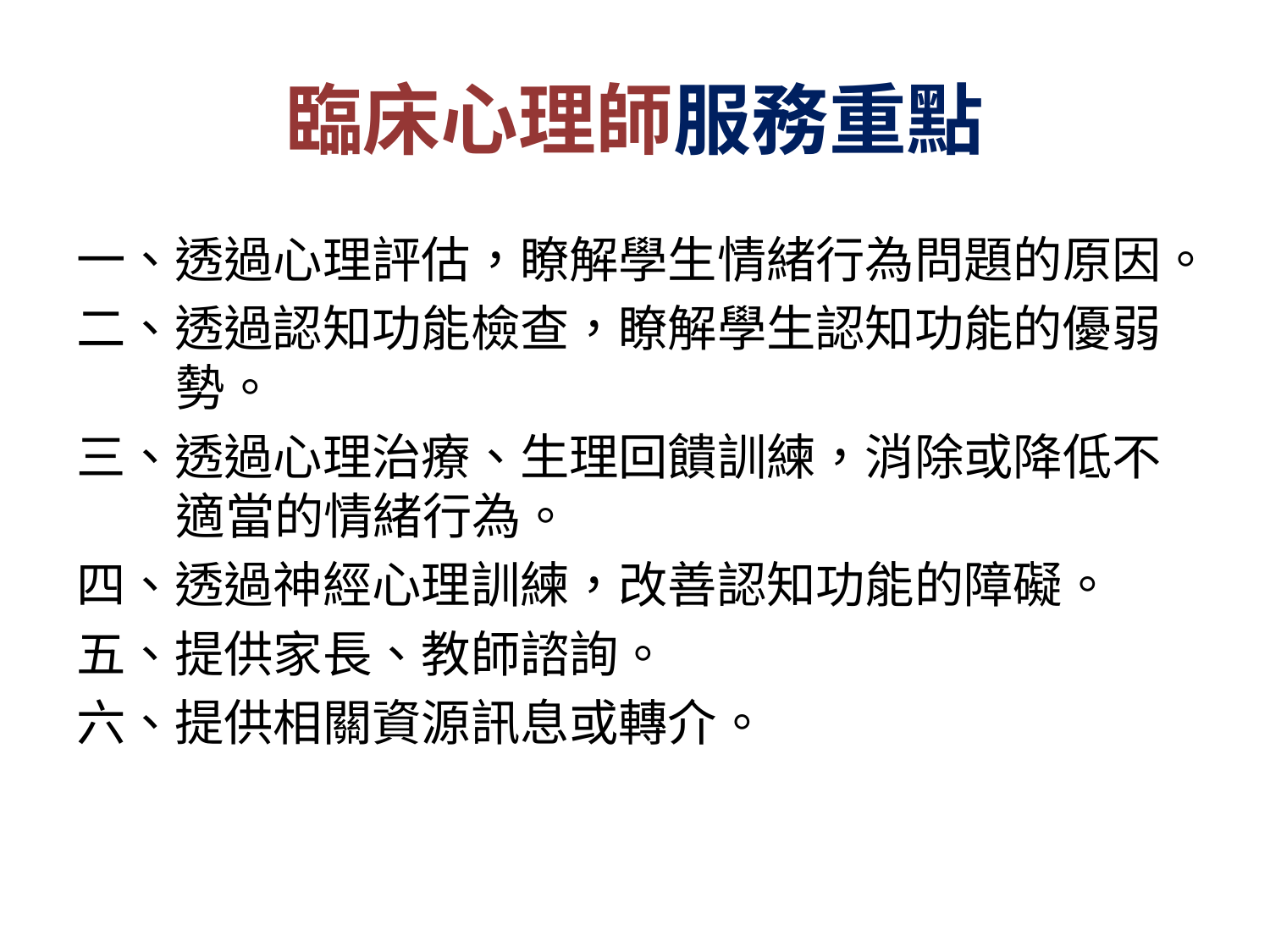

# 臨床心理師服務重點
一、透過心理評估，瞭解學生情緒行為問題的原因。
二、透過認知功能檢查，瞭解學生認知功能的優弱勢。
三、透過心理治療、生理回饋訓練，消除或降低不適當的情緒行為。
四、透過神經心理訓練，改善認知功能的障礙。
五、提供家長、教師諮詢。
六、提供相關資源訊息或轉介。